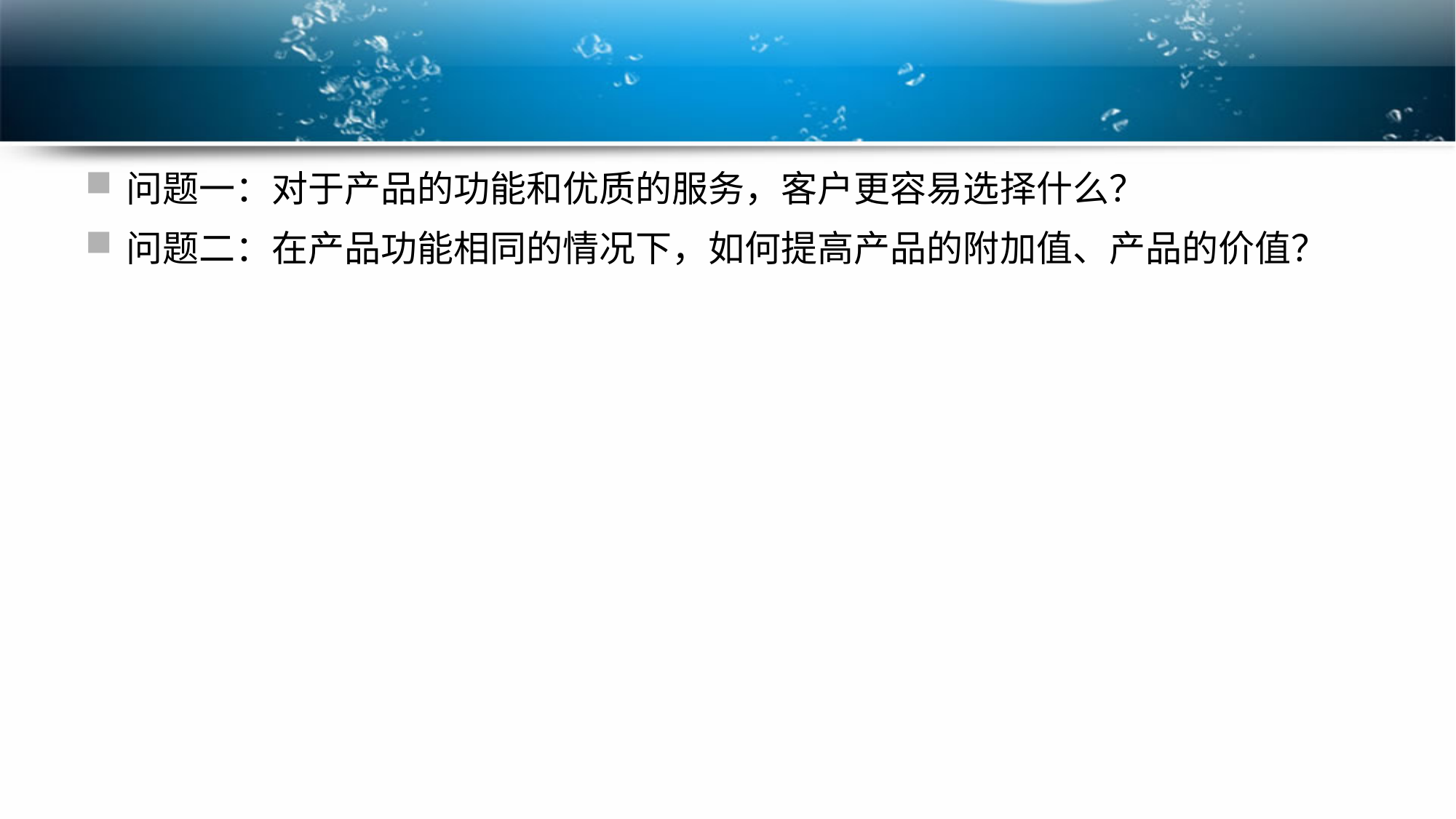

#
问题一：对于产品的功能和优质的服务，客户更容易选择什么？
问题二：在产品功能相同的情况下，如何提高产品的附加值、产品的价值？